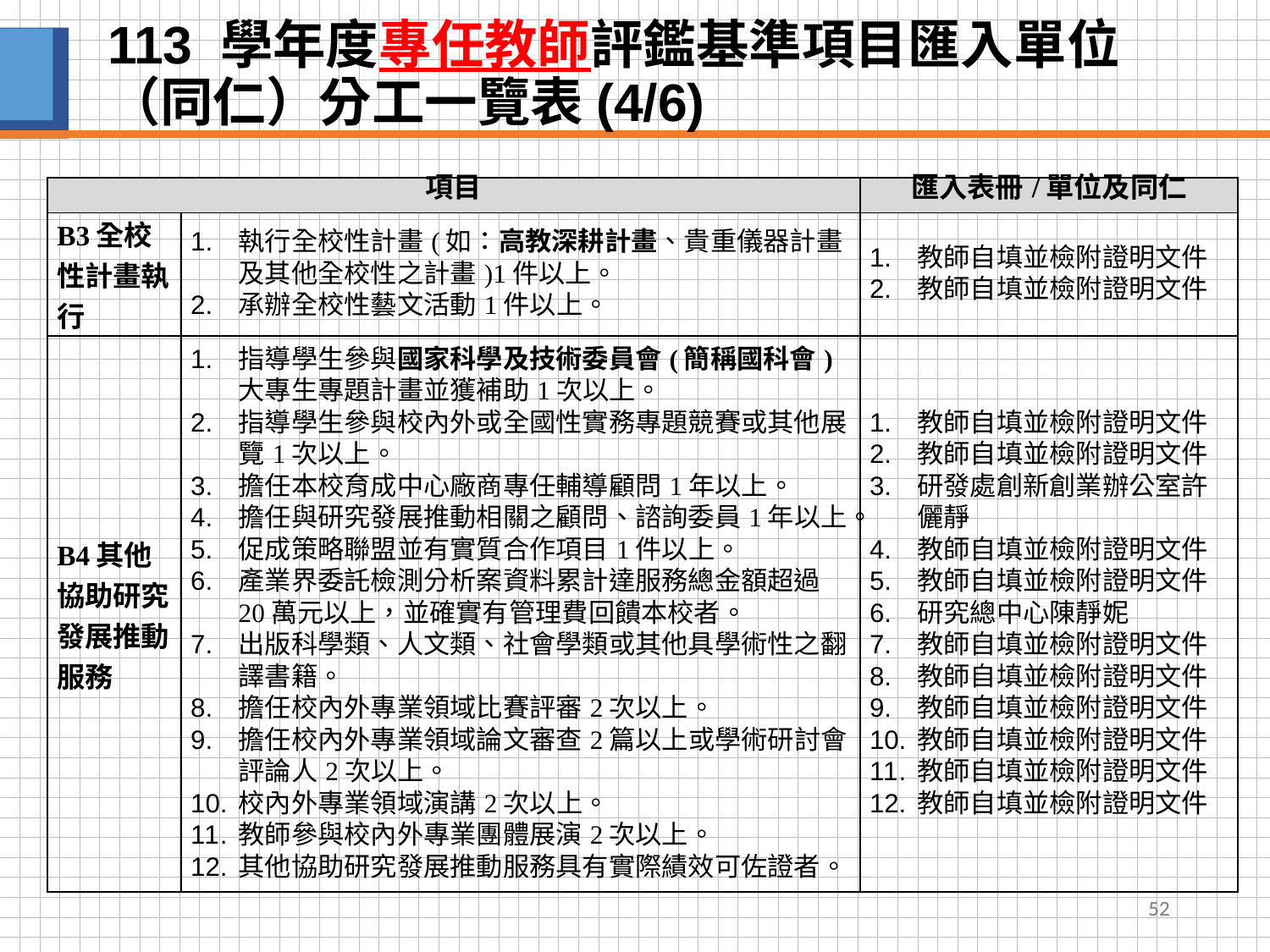

# 113 學年度專任教師評鑑基準項目匯入單位（同仁）分工一覽表(4/6)
| 項目 |  | 匯入表冊/單位及同仁 |
| --- | --- | --- |
| B3全校性計畫執行 | 執行全校性計畫(如：高教深耕計畫、貴重儀器計畫及其他全校性之計畫)1件以上。 承辦全校性藝文活動1件以上。 | 教師自填並檢附證明文件 教師自填並檢附證明文件 |
| B4其他協助研究發展推動服務 | 指導學生參與國家科學及技術委員會(簡稱國科會)大專生專題計畫並獲補助1次以上。 指導學生參與校內外或全國性實務專題競賽或其他展覽1次以上。 擔任本校育成中心廠商專任輔導顧問1年以上。 擔任與研究發展推動相關之顧問、諮詢委員1年以上。 促成策略聯盟並有實質合作項目1件以上。 產業界委託檢測分析案資料累計達服務總金額超過20萬元以上，並確實有管理費回饋本校者。 出版科學類、人文類、社會學類或其他具學術性之翻譯書籍。 擔任校內外專業領域比賽評審2次以上。 擔任校內外專業領域論文審查2篇以上或學術研討會評論人2次以上。 校內外專業領域演講2次以上。 教師參與校內外專業團體展演2次以上。 其他協助研究發展推動服務具有實際績效可佐證者。 | 教師自填並檢附證明文件 教師自填並檢附證明文件 研發處創新創業辦公室許儷靜 教師自填並檢附證明文件 教師自填並檢附證明文件 研究總中心陳靜妮 教師自填並檢附證明文件 教師自填並檢附證明文件 教師自填並檢附證明文件 教師自填並檢附證明文件 教師自填並檢附證明文件 教師自填並檢附證明文件 |
52